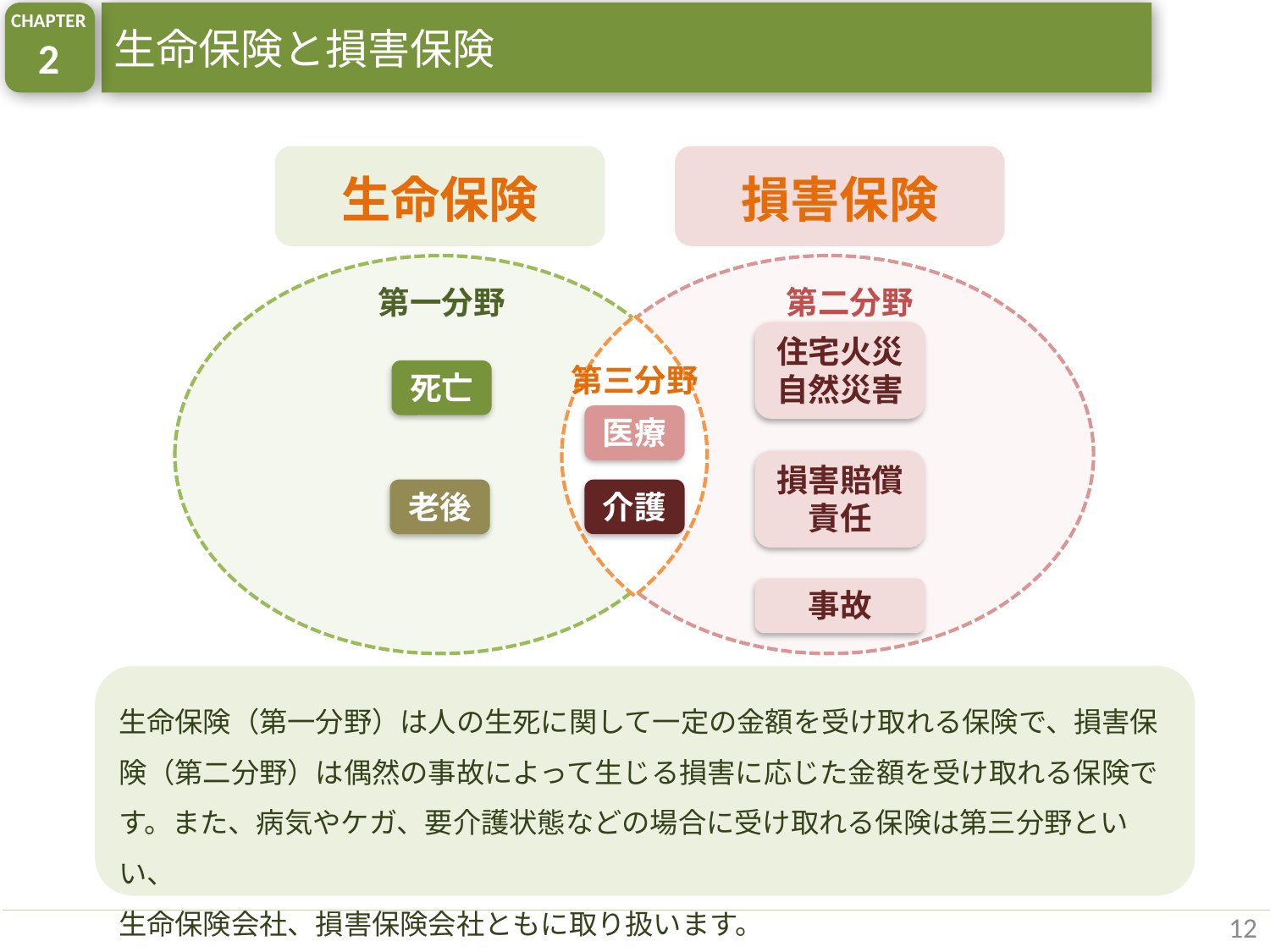

CHAPTER
2
生命保険と損害保険

生命保険

損害保険

第一分野
第二分野

住宅火災
自然災害
第三分野
死亡
医療
損害賠償責任
老後
介護
事故
生命保険（第一分野）は人の生死に関して一定の金額を受け取れる保険で、損害保険（第二分野）は偶然の事故によって生じる損害に応じた金額を受け取れる保険です。また、病気やケガ、要介護状態などの場合に受け取れる保険は第三分野といい、
生命保険会社、損害保険会社ともに取り扱います。
12